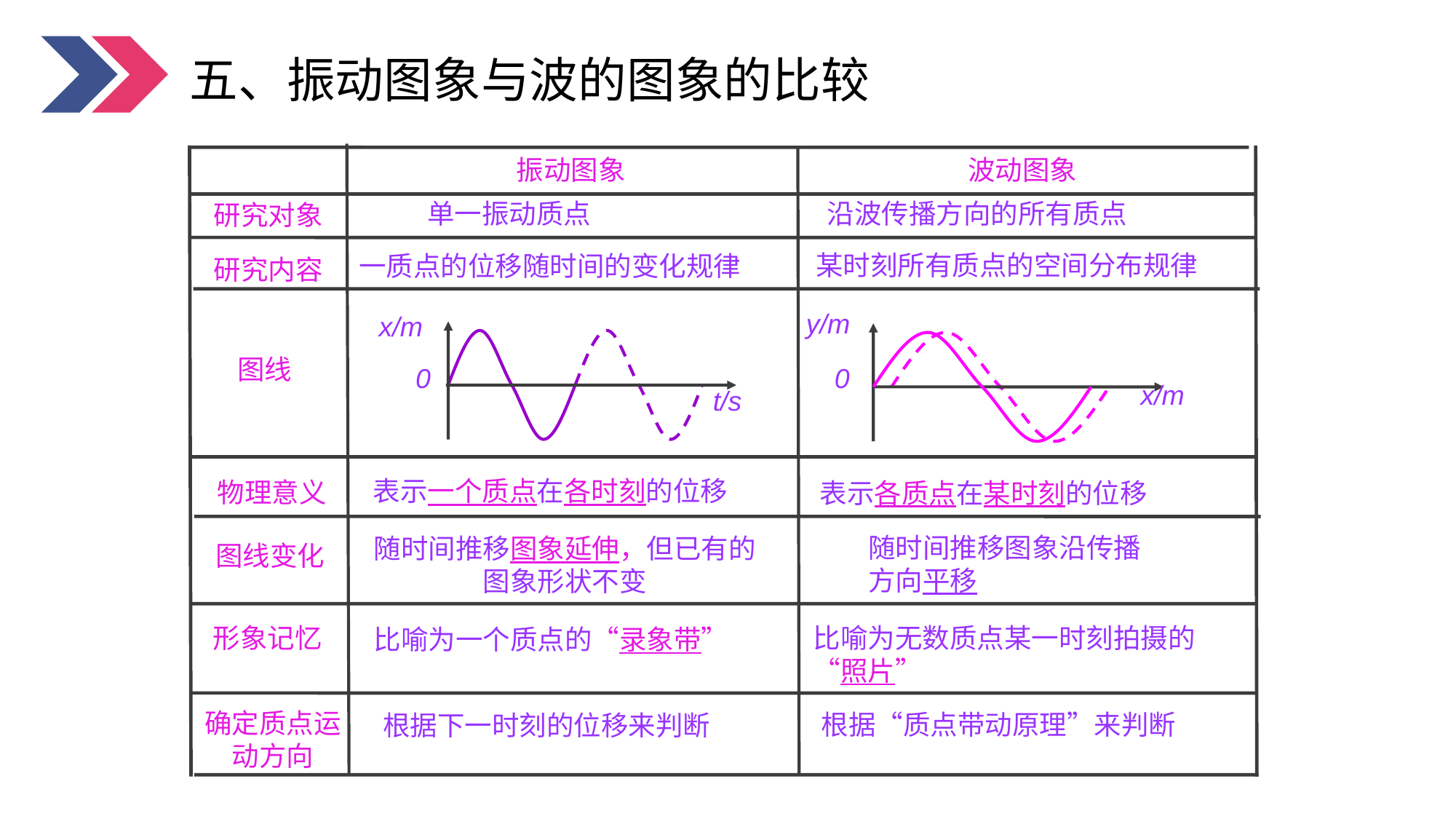

五、振动图象与波的图象的比较

振动图象

波动图象

单一振动质点
沿波传播方向的所有质点
研究对象

某时刻所有质点的空间分布规律
一质点的位移随时间的变化规律
研究内容

y/m

0
x/m

x/m

0
t/s

图线

表示一个质点在各时刻的位移
物理意义
表示各质点在某时刻的位移

随时间推移图象沿传播
方向平移
随时间推移图象延伸，但已有的图象形状不变
图线变化

形象记忆
比喻为无数质点某一时刻拍摄的“照片”
比喻为一个质点的“录象带”

确定质点运动方向
根据“质点带动原理”来判断
根据下一时刻的位移来判断